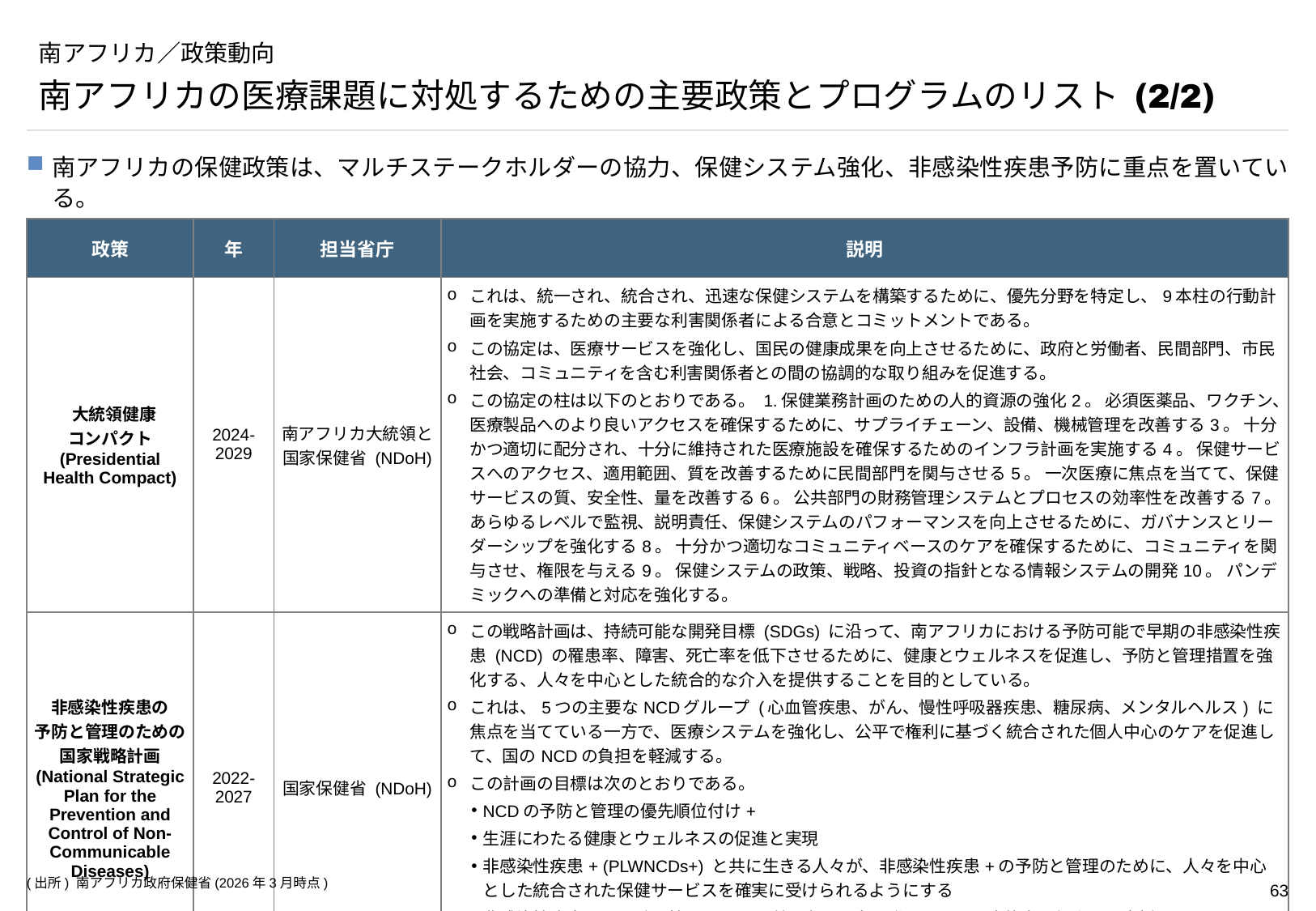

# 南アフリカ／政策動向
南アフリカの医療課題に対処するための主要政策とプログラムのリスト (2/2)
南アフリカの保健政策は、マルチステークホルダーの協力、保健システム強化、非感染性疾患予防に重点を置いている。
| 政策 | 年 | 担当省庁 | 説明 |
| --- | --- | --- | --- |
| 大統領健康 コンパクト (Presidential Health Compact) | 2024-2029 | 南アフリカ大統領と国家保健省 (NDoH) | これは、統一され、統合され、迅速な保健システムを構築するために、優先分野を特定し、9本柱の行動計画を実施するための主要な利害関係者による合意とコミットメントである。 この協定は、医療サービスを強化し、国民の健康成果を向上させるために、政府と労働者、民間部門、市民社会、コミュニティを含む利害関係者との間の協調的な取り組みを促進する。 この協定の柱は以下のとおりである。 1.保健業務計画のための人的資源の強化2。 必須医薬品、ワクチン、医療製品へのより良いアクセスを確保するために、サプライチェーン、設備、機械管理を改善する3。 十分かつ適切に配分され、十分に維持された医療施設を確保するためのインフラ計画を実施する4。 保健サービスへのアクセス、適用範囲、質を改善するために民間部門を関与させる5。 一次医療に焦点を当てて、保健サービスの質、安全性、量を改善する6。 公共部門の財務管理システムとプロセスの効率性を改善する7。 あらゆるレベルで監視、説明責任、保健システムのパフォーマンスを向上させるために、ガバナンスとリーダーシップを強化する8。 十分かつ適切なコミュニティベースのケアを確保するために、コミュニティを関与させ、権限を与える9。 保健システムの政策、戦略、投資の指針となる情報システムの開発10。 パンデミックへの準備と対応を強化する。 |
| 非感染性疾患の 予防と管理のための国家戦略計画 (National Strategic Plan for the Prevention and Control of Non-Communicable Diseases) | 2022-2027 | 国家保健省 (NDoH) | この戦略計画は、持続可能な開発目標 (SDGs) に沿って、南アフリカにおける予防可能で早期の非感染性疾患 (NCD) の罹患率、障害、死亡率を低下させるために、健康とウェルネスを促進し、予防と管理措置を強化する、人々を中心とした統合的な介入を提供することを目的としている。 これは、5つの主要なNCDグループ (心血管疾患、がん、慢性呼吸器疾患、糖尿病、メンタルヘルス) に焦点を当てている一方で、医療システムを強化し、公平で権利に基づく統合された個人中心のケアを促進して、国のNCDの負担を軽減する。 この計画の目標は次のとおりである。 NCDの予防と管理の優先順位付け+ 生涯にわたる健康とウェルネスの促進と実現 非感染性疾患+ (PLWNCDs+) と共に生きる人々が、非感染性疾患+の予防と管理のために、人々を中心とした統合された保健サービスを確実に受けられるようにする 非感染性疾患+の予防と管理のための質の高い研究開発のための国家能力を促進し、支援する 非感染性疾患+の戦略的傾向と決定要因を監視し、予防と管理の進捗を評価する |
(出所) 南アフリカ政府保健省(2026年3月時点)